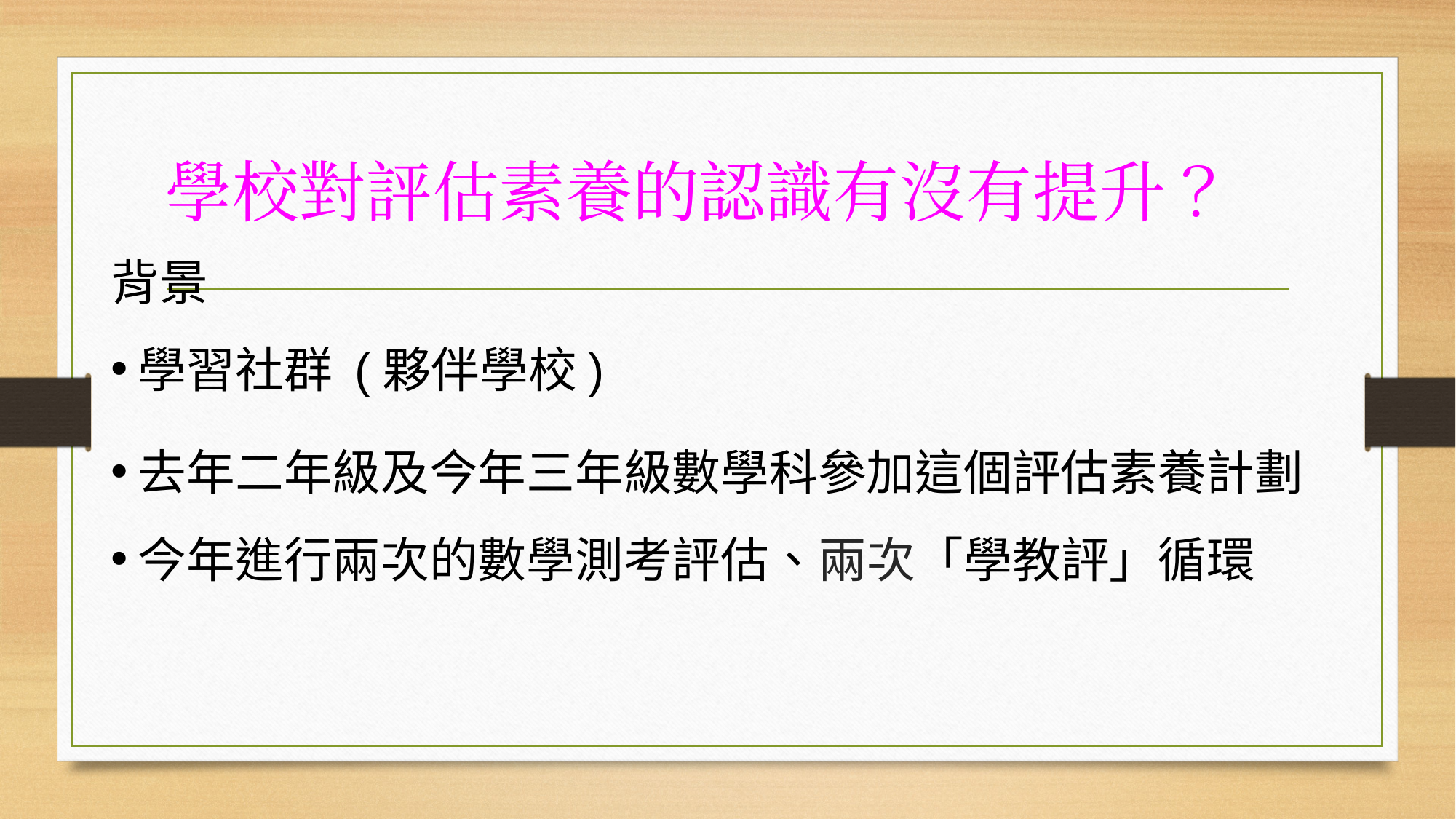

# 學校對評估素養的認識有沒有提升？
背景
學習社群 (夥伴學校)
去年二年級及今年三年級數學科參加這個評估素養計劃
今年進行兩次的數學測考評估、兩次「學教評」循環